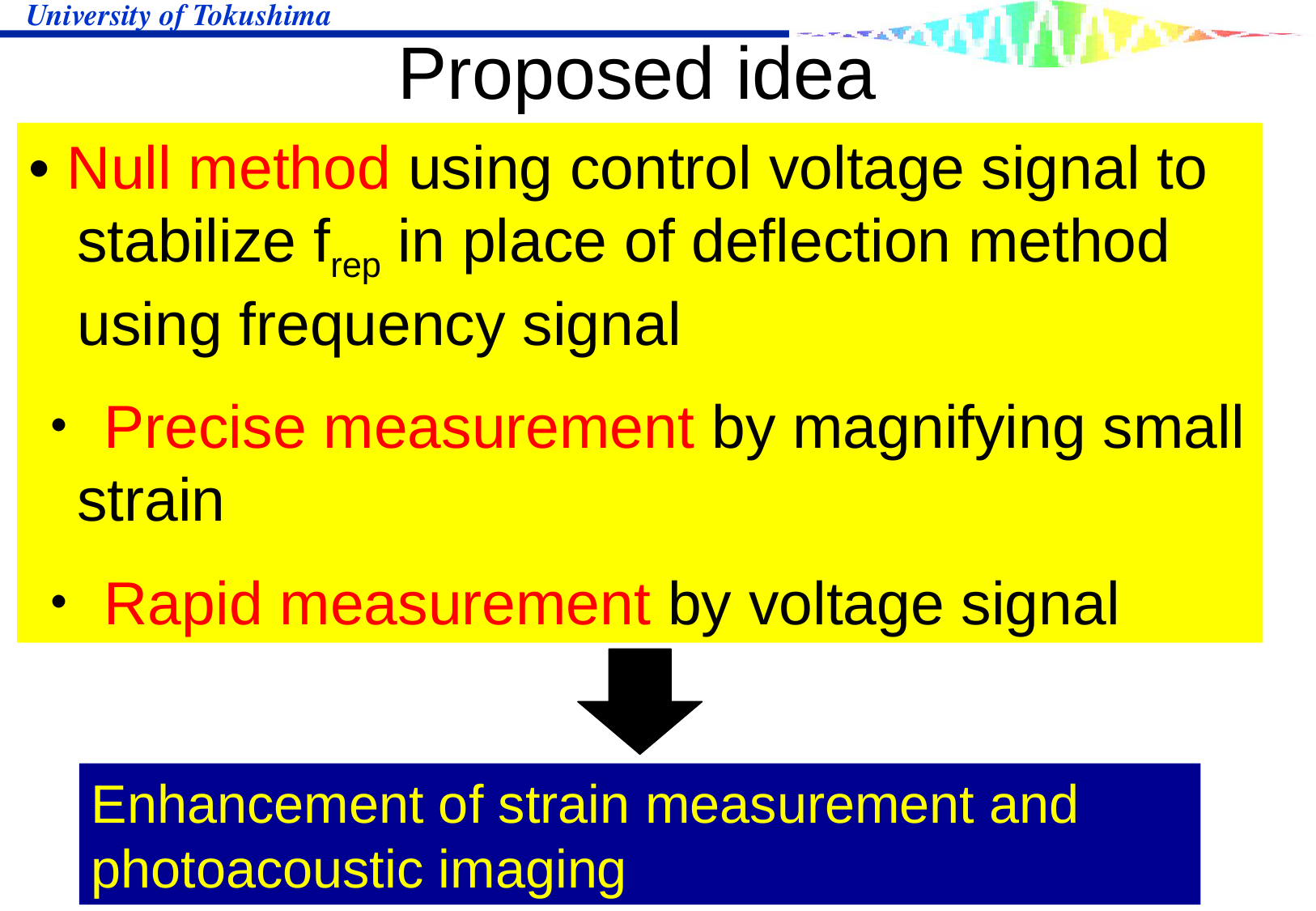

Proposed idea
• Null method using control voltage signal to stabilize frep in place of deflection method using frequency signal
・Precise measurement by magnifying small strain
・Rapid measurement by voltage signal

Enhancement of strain measurement and photoacoustic imaging